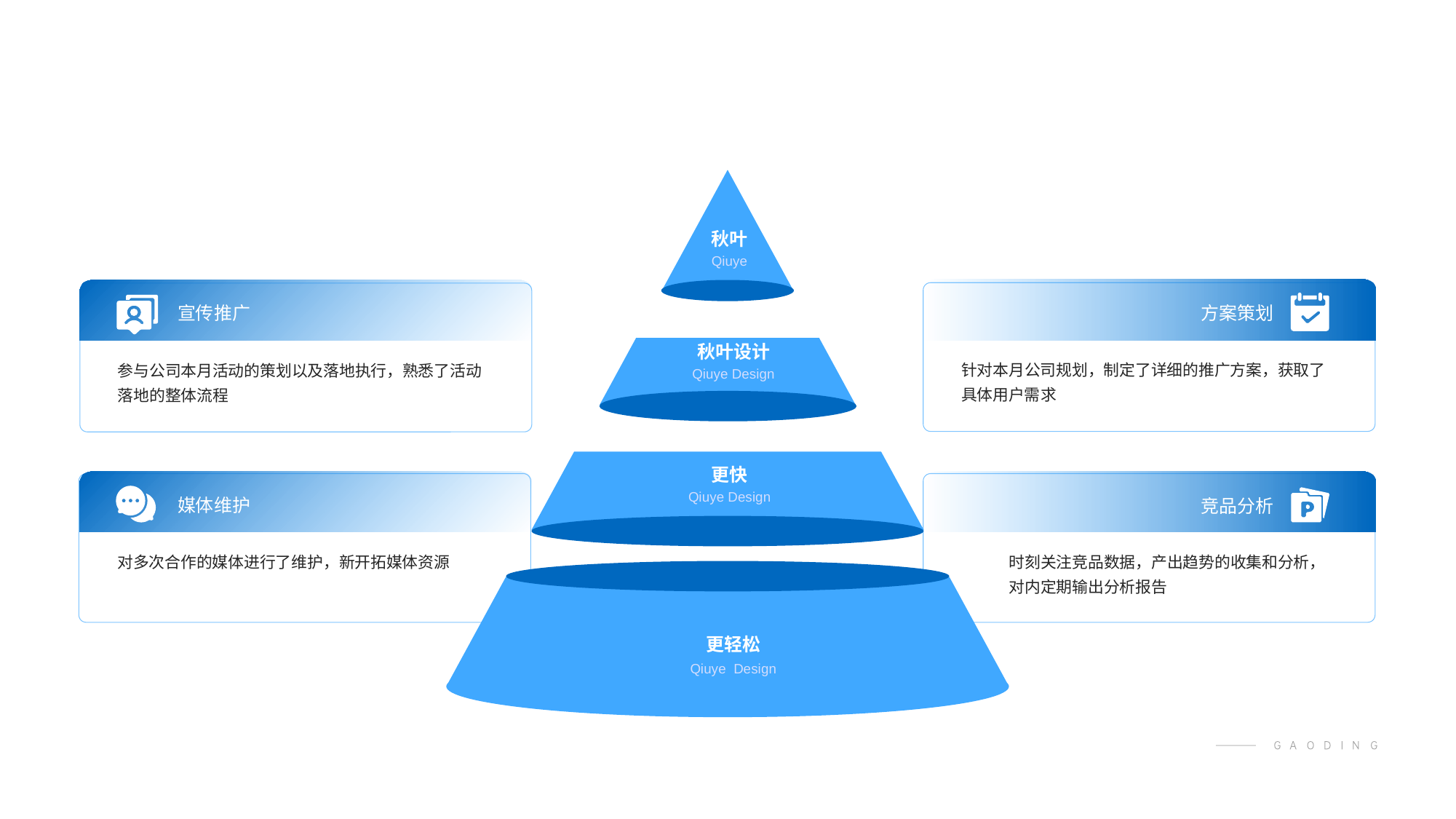

秋叶
Qiuye

方案策划
宣传推广
秋叶设计
针对本月公司规划，制定了详细的推广方案，获取了具体用户需求
参与公司本月活动的策划以及落地执行，熟悉了活动落地的整体流程
Qiuye Design
更快

Qiuye Design

媒体维护
竞品分析
对多次合作的媒体进行了维护，新开拓媒体资源
时刻关注竞品数据，产出趋势的收集和分析，对内定期输出分析报告
更轻松
Qiuye  Design